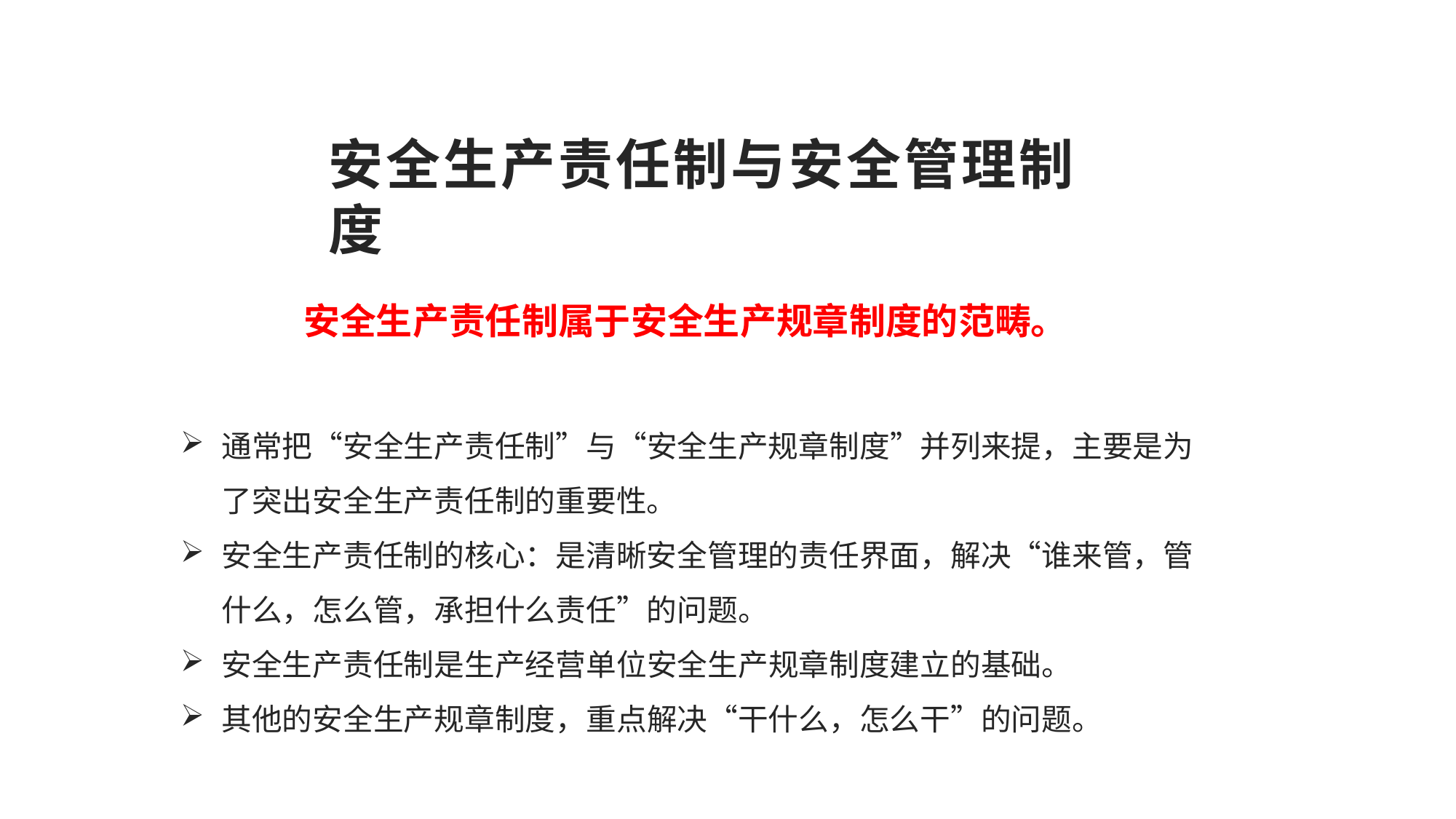

安全生产责任制与安全管理制度
安全生产责任制属于安全生产规章制度的范畴。
通常把“安全生产责任制”与“安全生产规章制度”并列来提，主要是为了突出安全生产责任制的重要性。
安全生产责任制的核心：是清晰安全管理的责任界面，解决“谁来管，管什么，怎么管，承担什么责任”的问题。
安全生产责任制是生产经营单位安全生产规章制度建立的基础。
其他的安全生产规章制度，重点解决“干什么，怎么干”的问题。